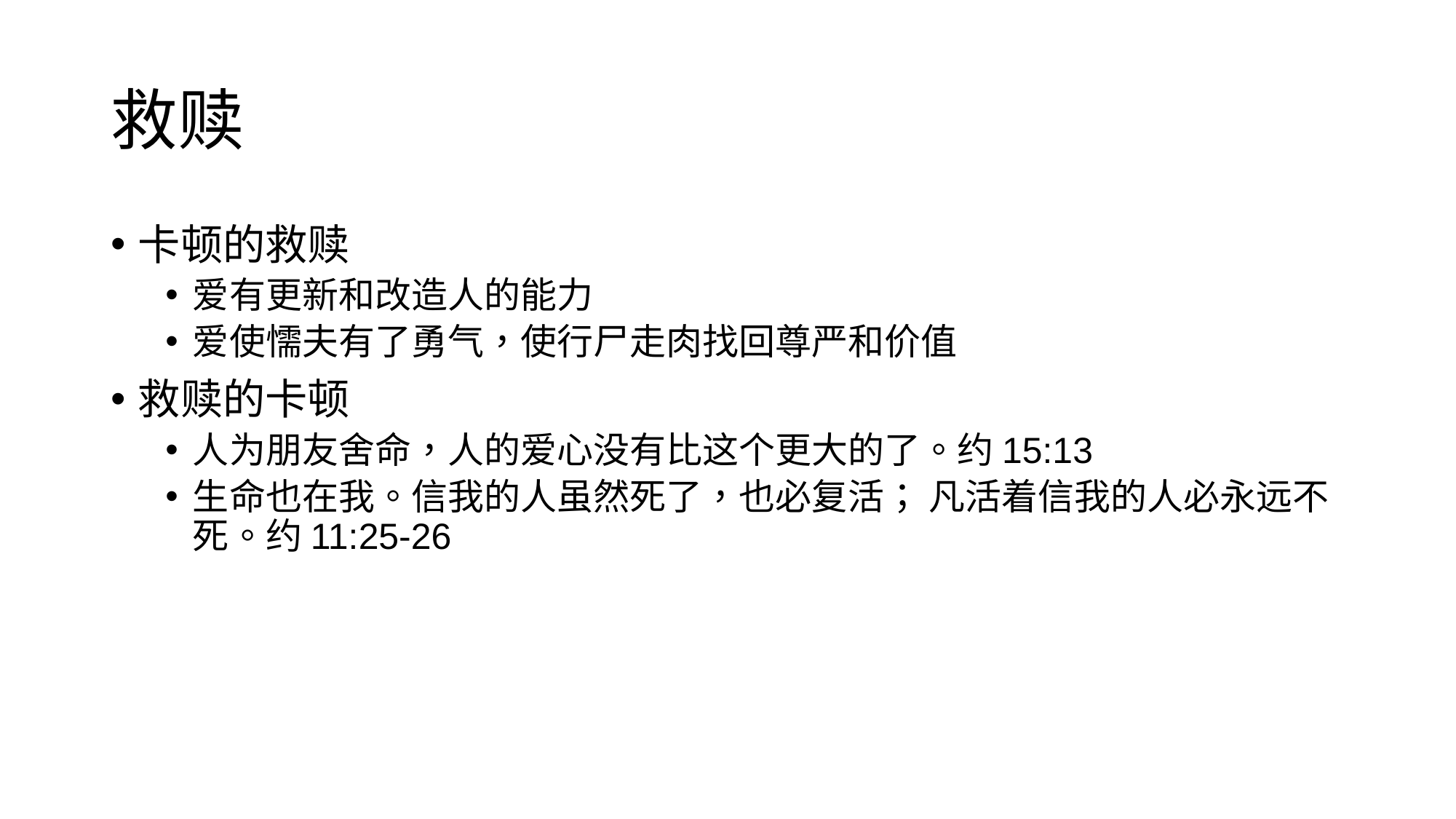

# 救赎
卡顿的救赎
爱有更新和改造人的能力
爱使懦夫有了勇气，使行尸走肉找回尊严和价值
救赎的卡顿
人为朋友舍命，人的爱心没有比这个更大的了。约15:13
生命也在我。信我的人虽然死了，也必复活； 凡活着信我的人必永远不死。约11:25-26